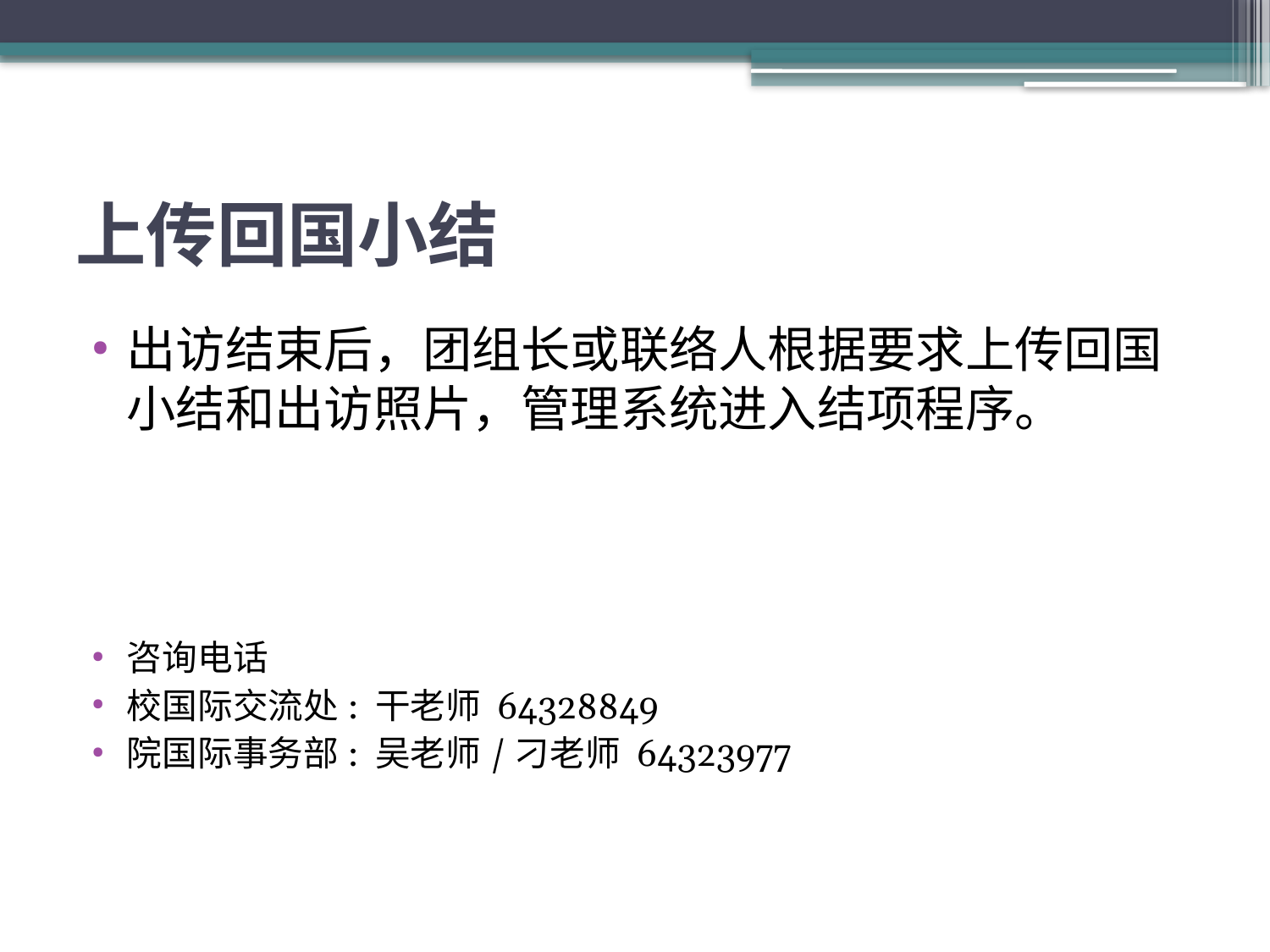

# 上传回国小结
出访结束后，团组长或联络人根据要求上传回国小结和出访照片，管理系统进入结项程序。

咨询电话
校国际交流处: 干老师 64328849
院国际事务部: 吴老师/刁老师 64323977